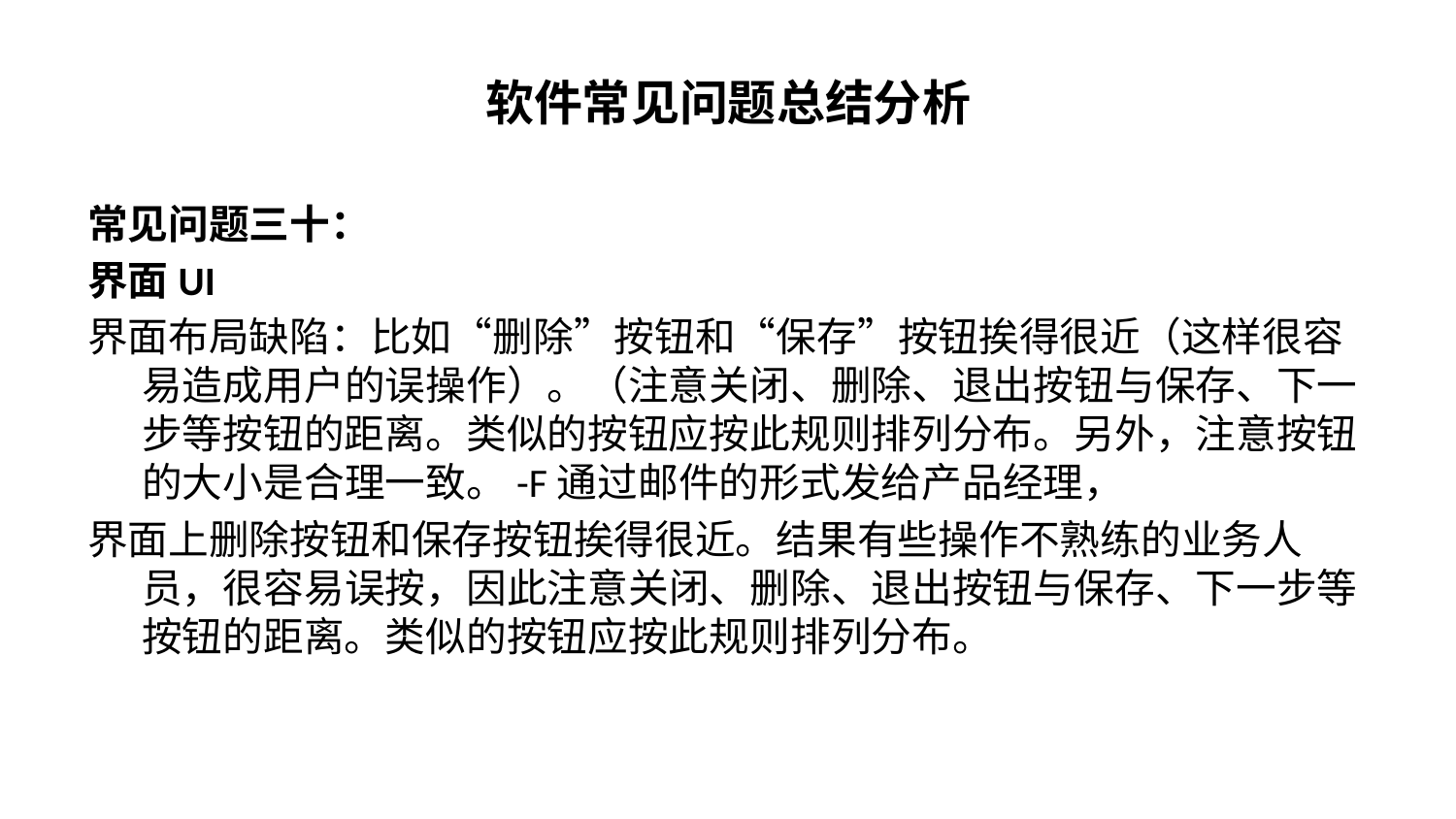

# 软件常见问题总结分析
常见问题三十：
界面UI
界面布局缺陷：比如“删除”按钮和“保存”按钮挨得很近（这样很容易造成用户的误操作）。（注意关闭、删除、退出按钮与保存、下一步等按钮的距离。类似的按钮应按此规则排列分布。另外，注意按钮的大小是合理一致。-F通过邮件的形式发给产品经理，
界面上删除按钮和保存按钮挨得很近。结果有些操作不熟练的业务人员，很容易误按，因此注意关闭、删除、退出按钮与保存、下一步等按钮的距离。类似的按钮应按此规则排列分布。